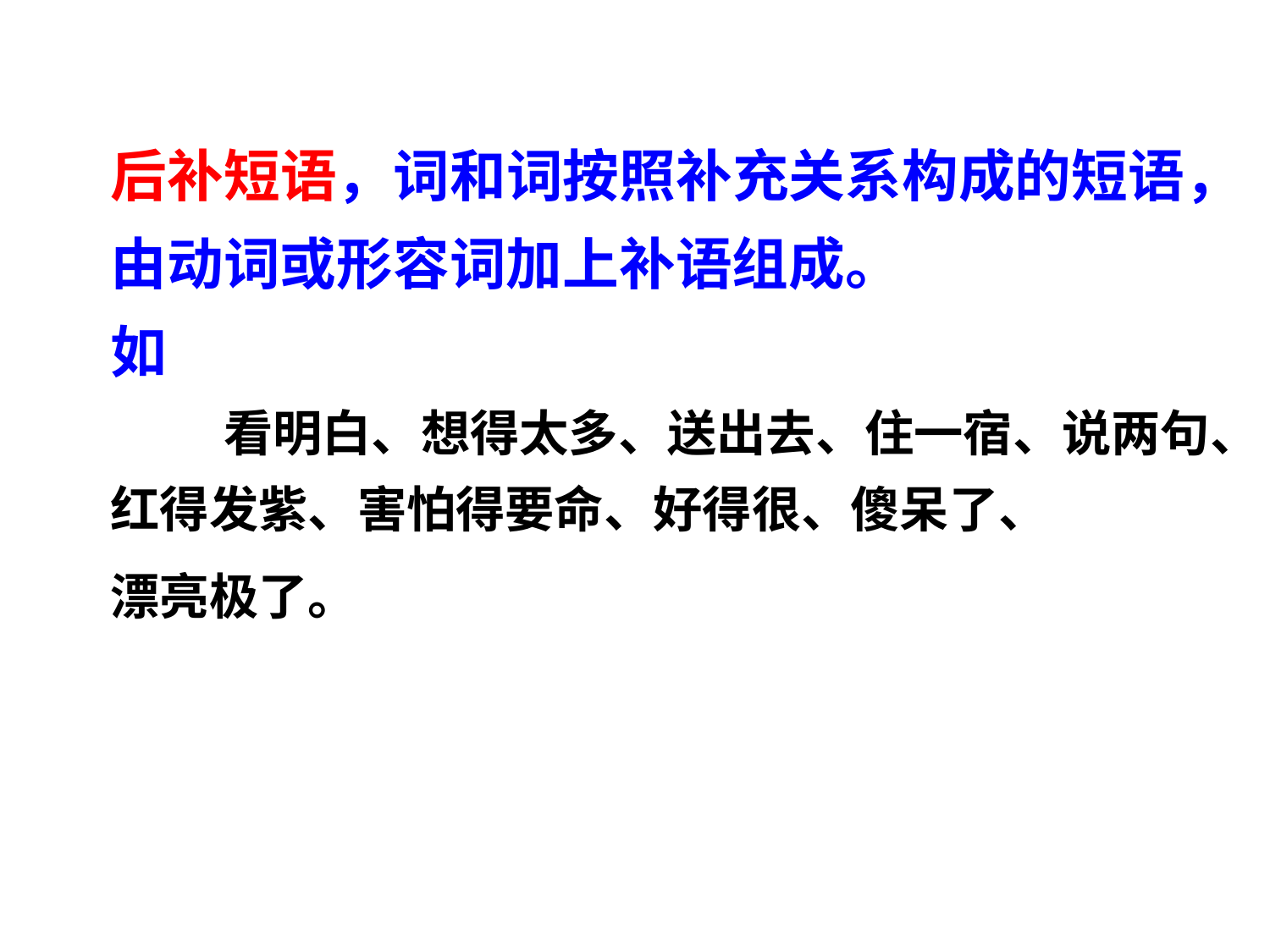

后补短语，词和词按照补充关系构成的短语，由动词或形容词加上补语组成。
如
         看明白、想得太多、送出去、住一宿、说两句、红得发紫、害怕得要命、好得很、傻呆了、
漂亮极了。